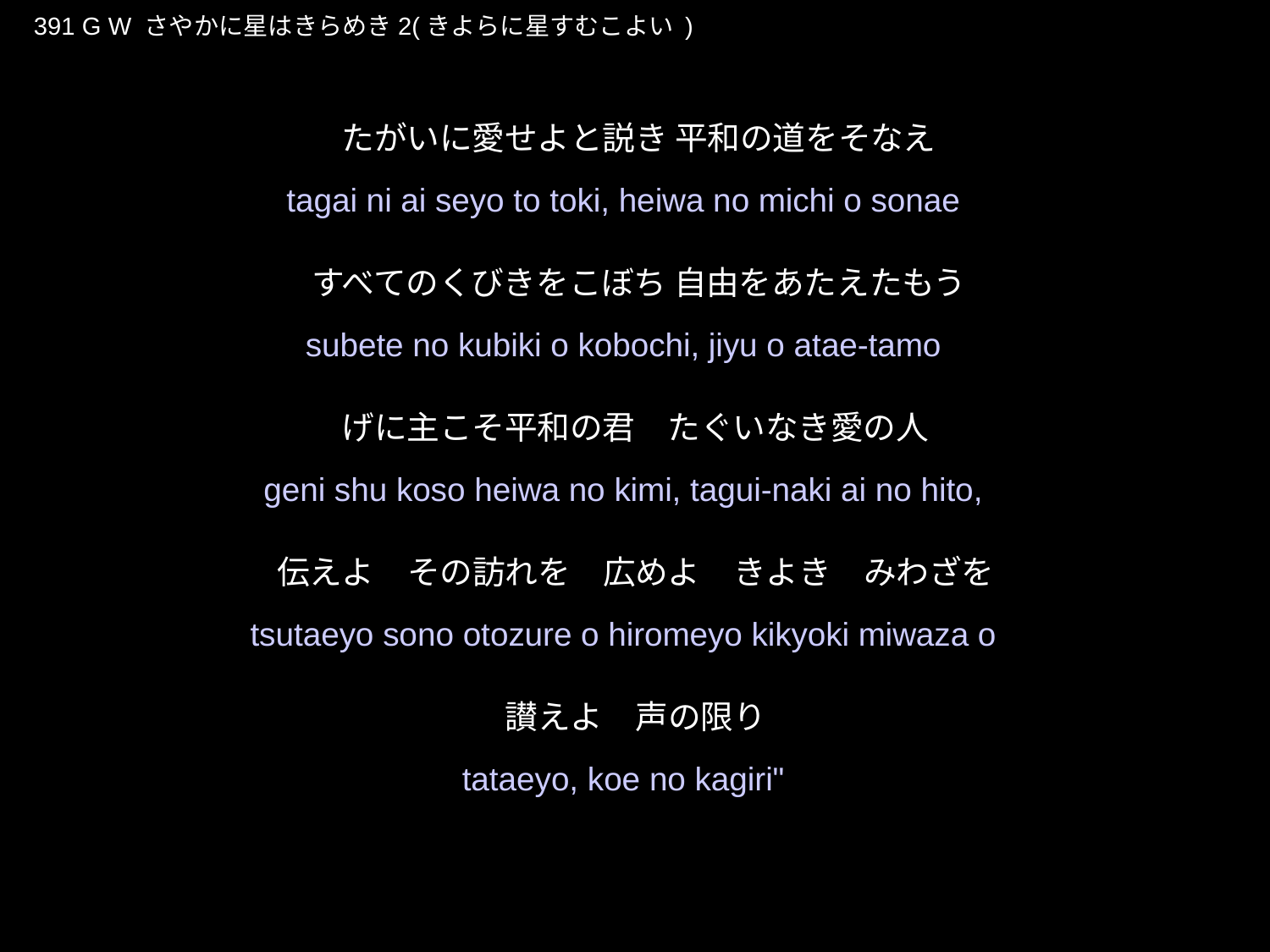

さやかにほしはきらめき
★W
391 G W さやかに星はきらめき2(きよらに星すむこよい )
★３
たがいに愛せよと説き 平和の道をそなえ
すべてのくびきをこぼち 自由をあたえたもう
げに主こそ平和の君　たぐいなき愛の人
伝えよ　その訪れを　広めよ　きよき　みわざを
讃えよ　声の限り
tagai ni ai seyo to toki, heiwa no michi o sonae
subete no kubiki o kobochi, jiyu o atae-tamo
geni shu koso heiwa no kimi, tagui-naki ai no hito,
tsutaeyo sono otozure o hiromeyo kikyoki miwaza o
tataeyo, koe no kagiri"